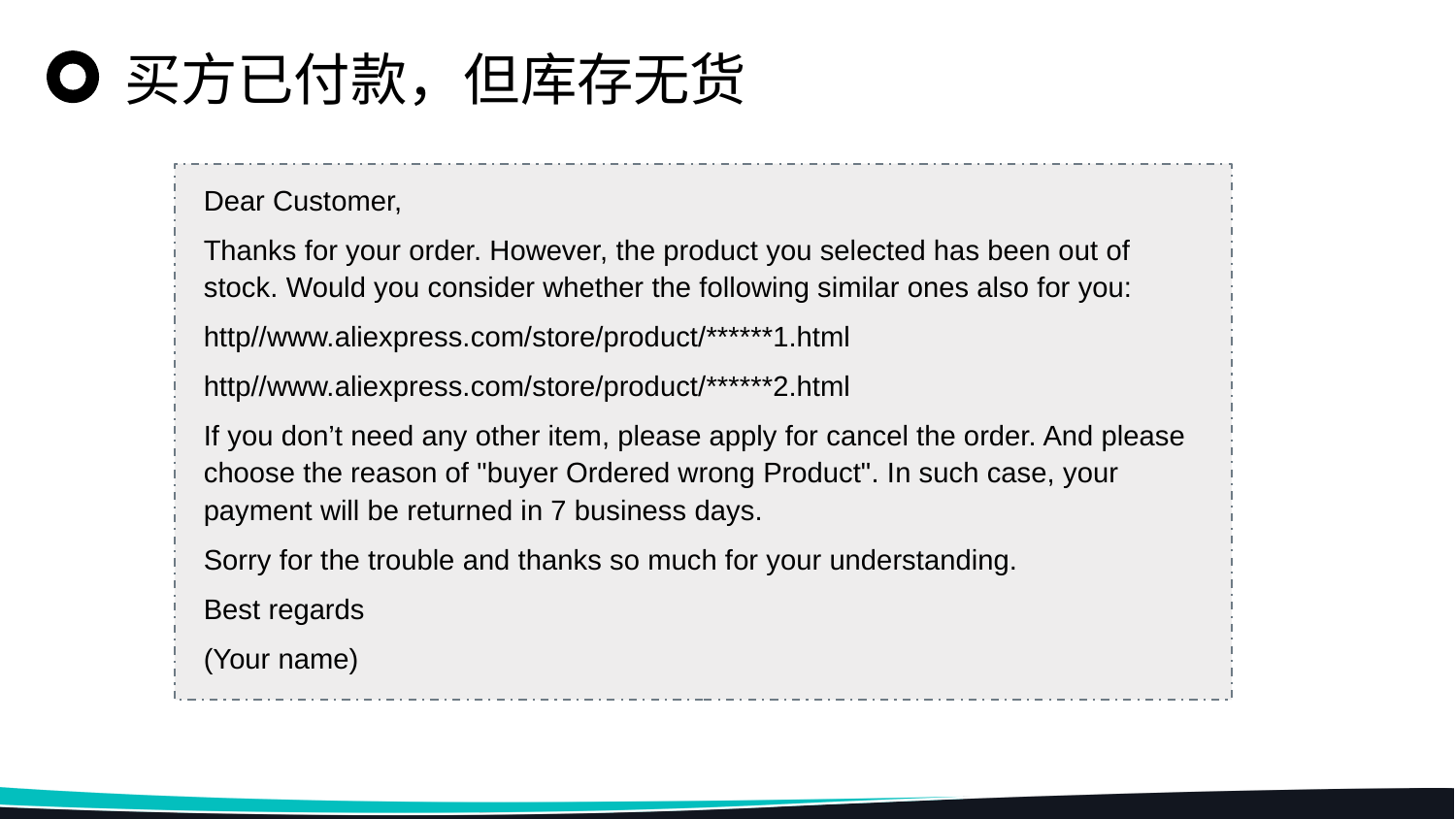

买方已付款，但库存无货

Dear Customer,
Thanks for your order. However, the product you selected has been out of stock. Would you consider whether the following similar ones also for you:
http//www.aliexpress.com/store/product/******1.html
http//www.aliexpress.com/store/product/******2.html
If you don’t need any other item, please apply for cancel the order. And please choose the reason of "buyer Ordered wrong Product". In such case, your payment will be returned in 7 business days.
Sorry for the trouble and thanks so much for your understanding.
Best regards
(Your name)